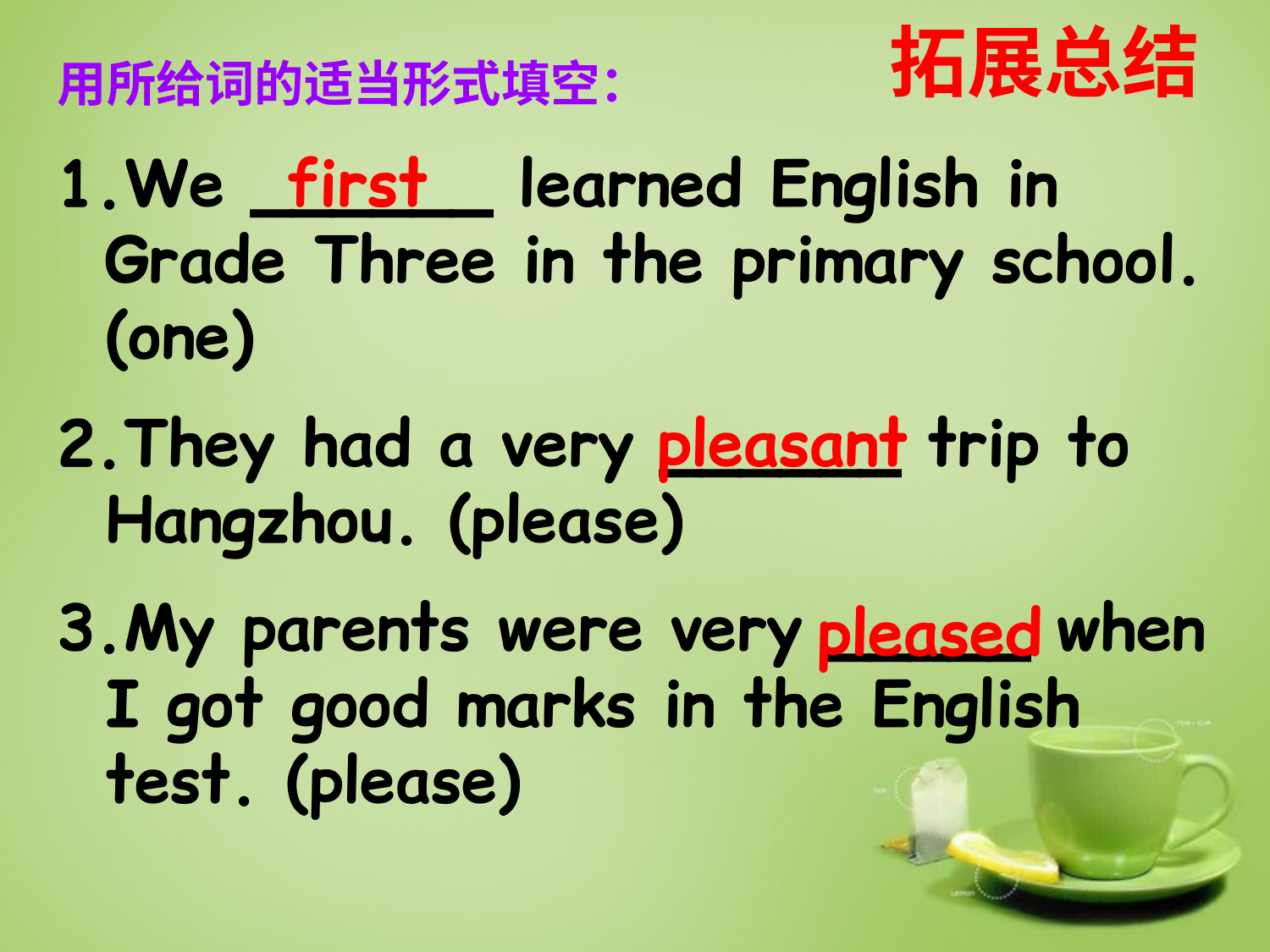

拓展总结
用所给词的适当形式填空：
We ______ learned English in Grade Three in the primary school. (one)
They had a very ______ trip to Hangzhou. (please)
My parents were very _____ when I got good marks in the English test. (please)
first
pleasant
pleased